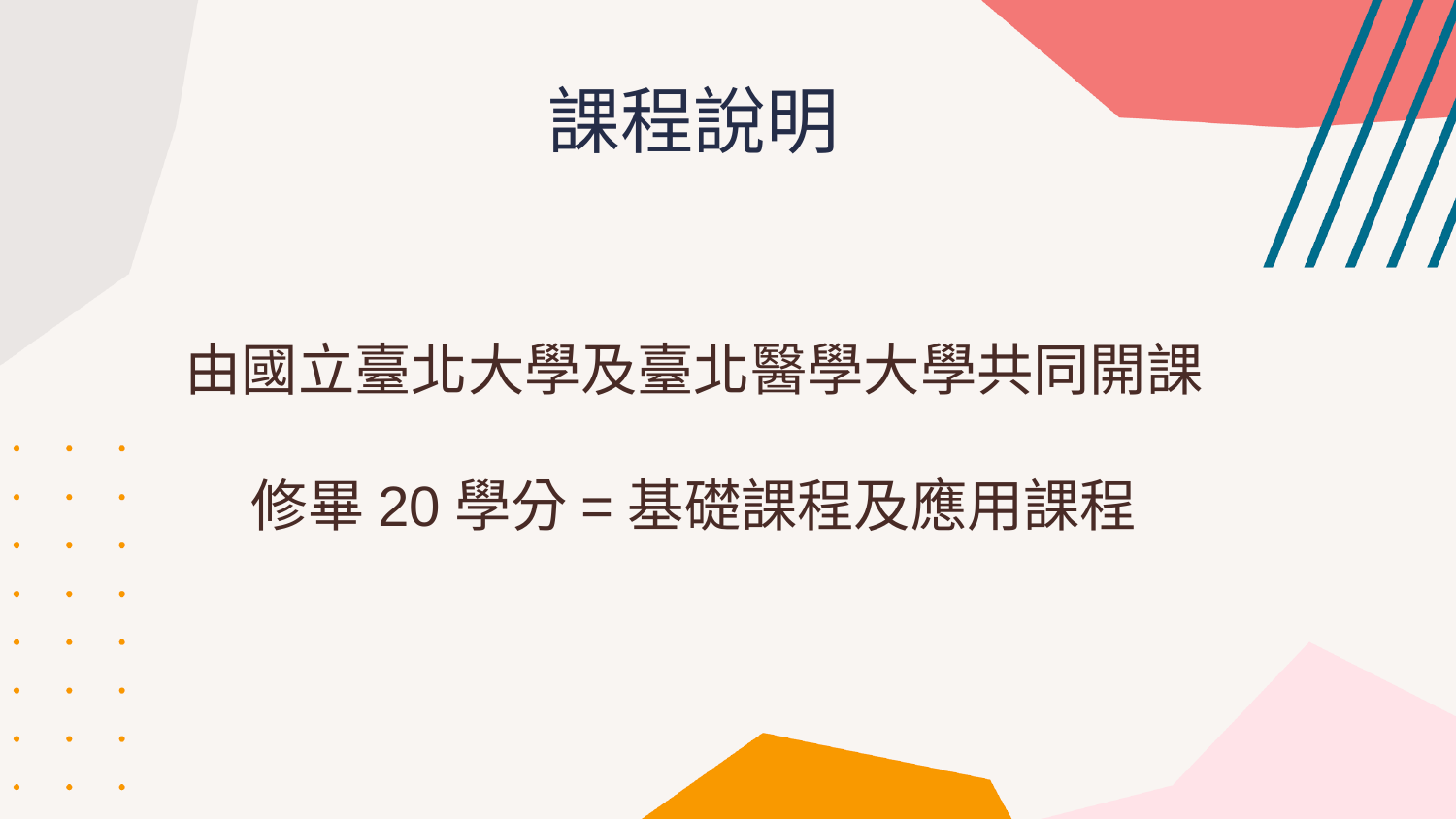

# 課程說明
由國立臺北大學及臺北醫學大學共同開課
修畢20學分=基礎課程及應用課程